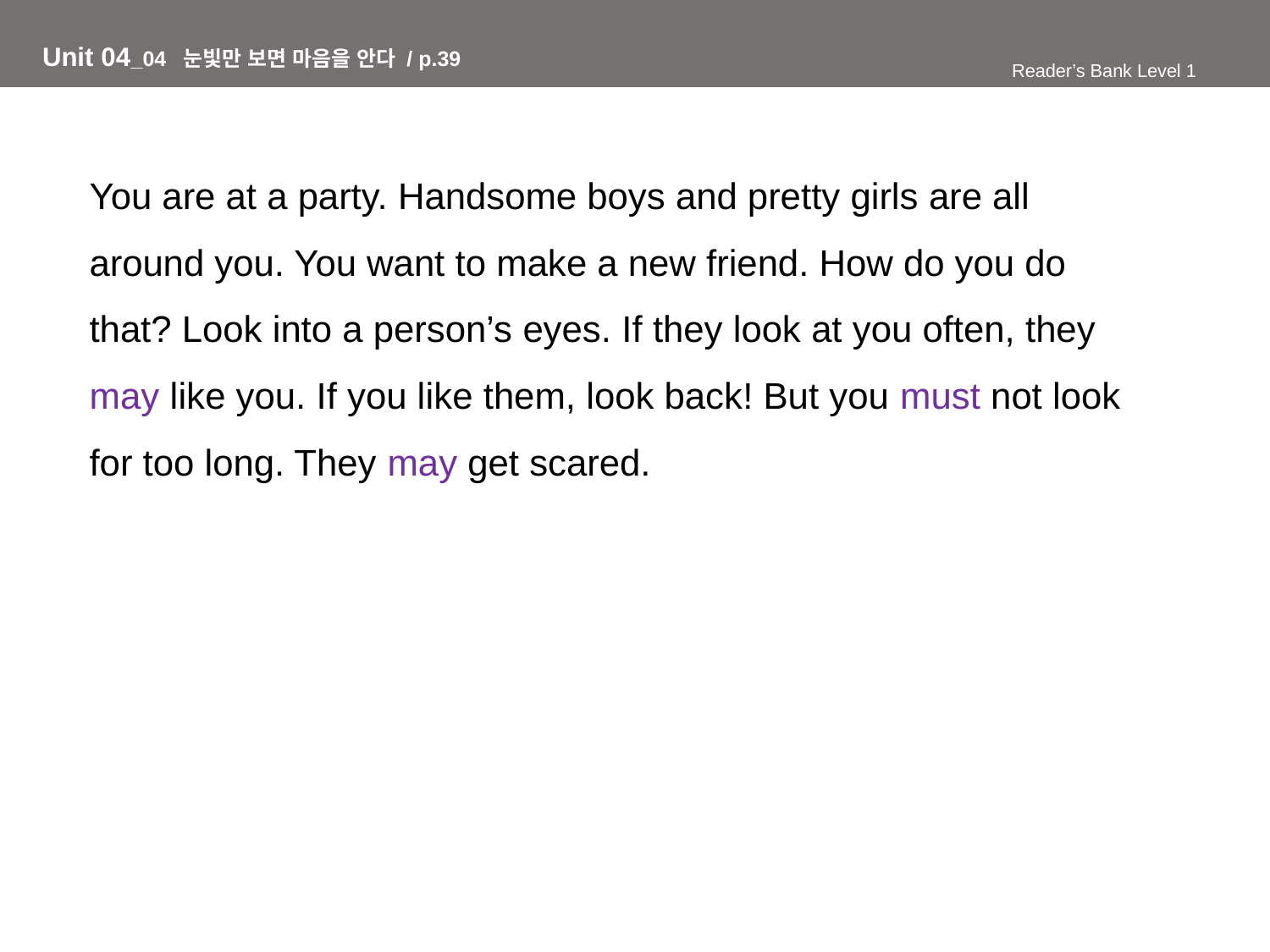

# Unit 04_04  눈빛만 보면 마음을 안다 / p.39
Reader’s Bank Level 1

You are at a party. Handsome boys and pretty girls are all
around you. You want to make a new friend. How do you do
that? Look into a person’s eyes. If they look at you often, they
may like you. If you like them, look back! But you must not look
for too long. They may get scared.